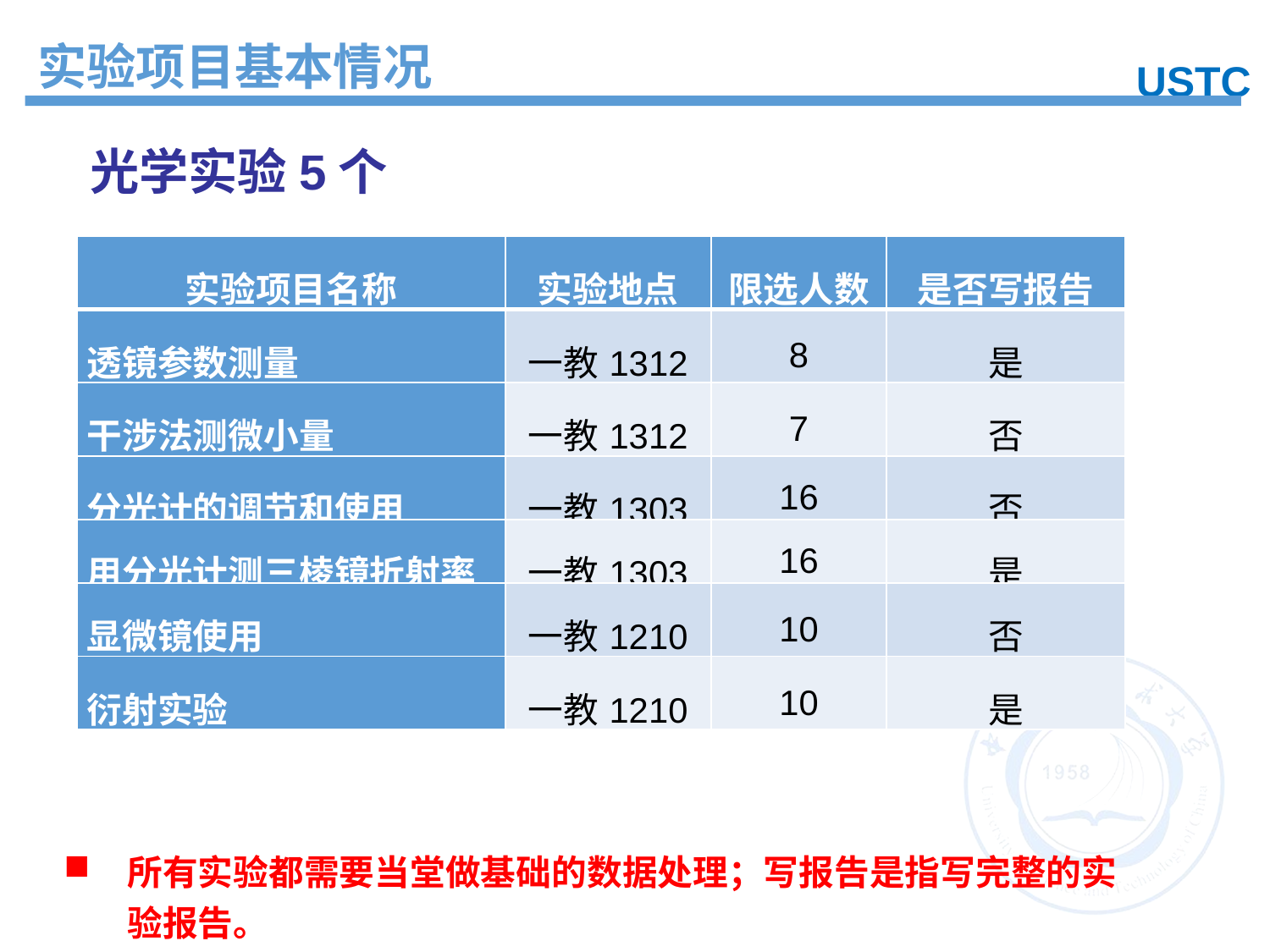

实验项目基本情况
USTC

光学实验5个
| 实验项目名称 | 实验地点 | 限选人数 | 是否写报告 |
| --- | --- | --- | --- |
| 透镜参数测量 | 一教1312 | 8 | 是 |
| 干涉法测微小量 | 一教1312 | 7 | 否 |
| 分光计的调节和使用 | 一教1303 | 16 | 否 |
| 用分光计测三棱镜折射率 | 一教1303 | 16 | 是 |
| 显微镜使用 | 一教1210 | 10 | 否 |
| 衍射实验 | 一教1210 | 10 | 是 |
所有实验都需要当堂做基础的数据处理；写报告是指写完整的实验报告。